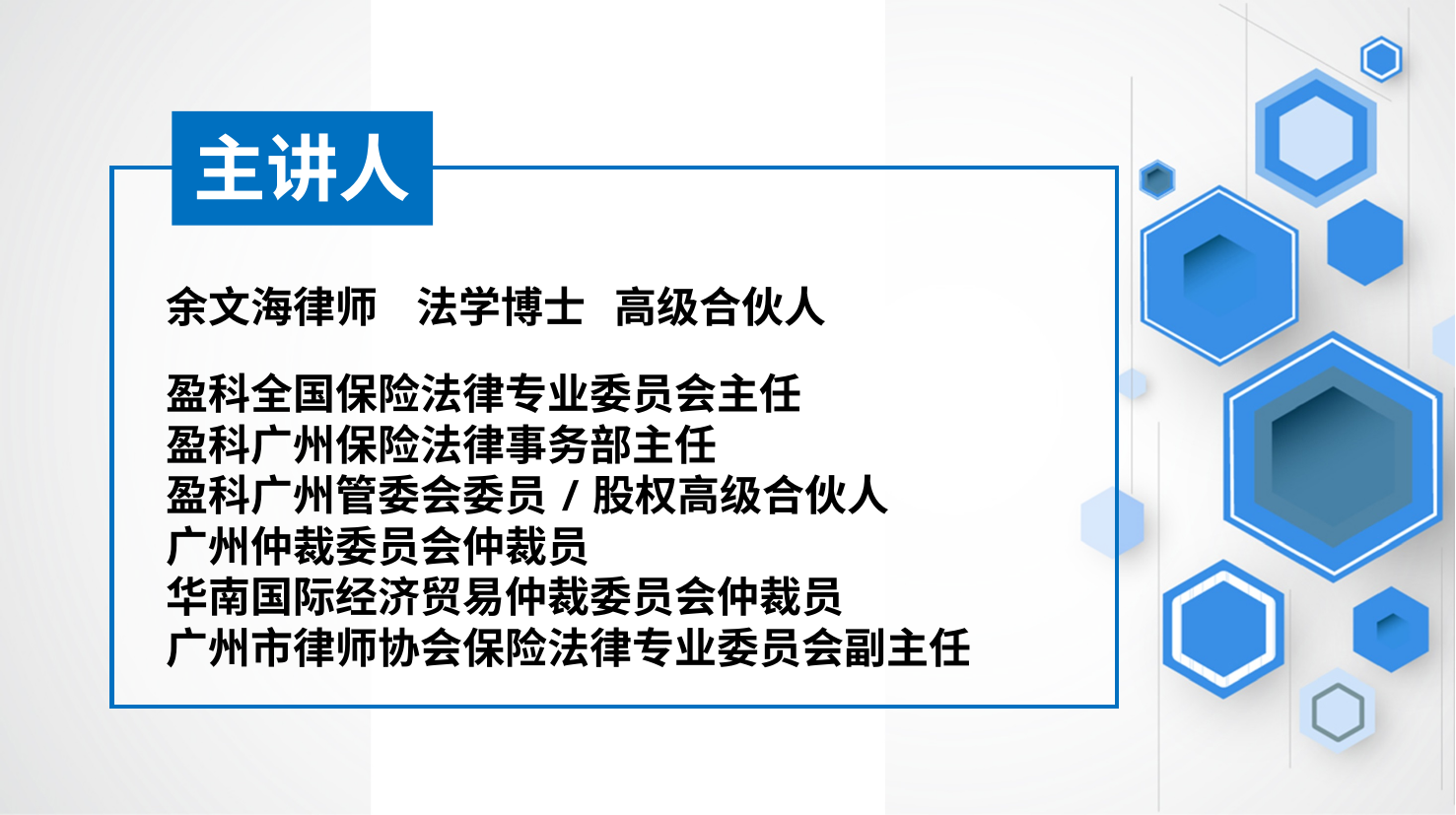

主讲人

余文海律师    法学博士   高级合伙人

盈科全国保险法律专业委员会主任
盈科广州保险法律事务部主任
盈科广州管委会委员/股权高级合伙人
广州仲裁委员会仲裁员
华南国际经济贸易仲裁委员会仲裁员
广州市律师协会保险法律专业委员会副主任